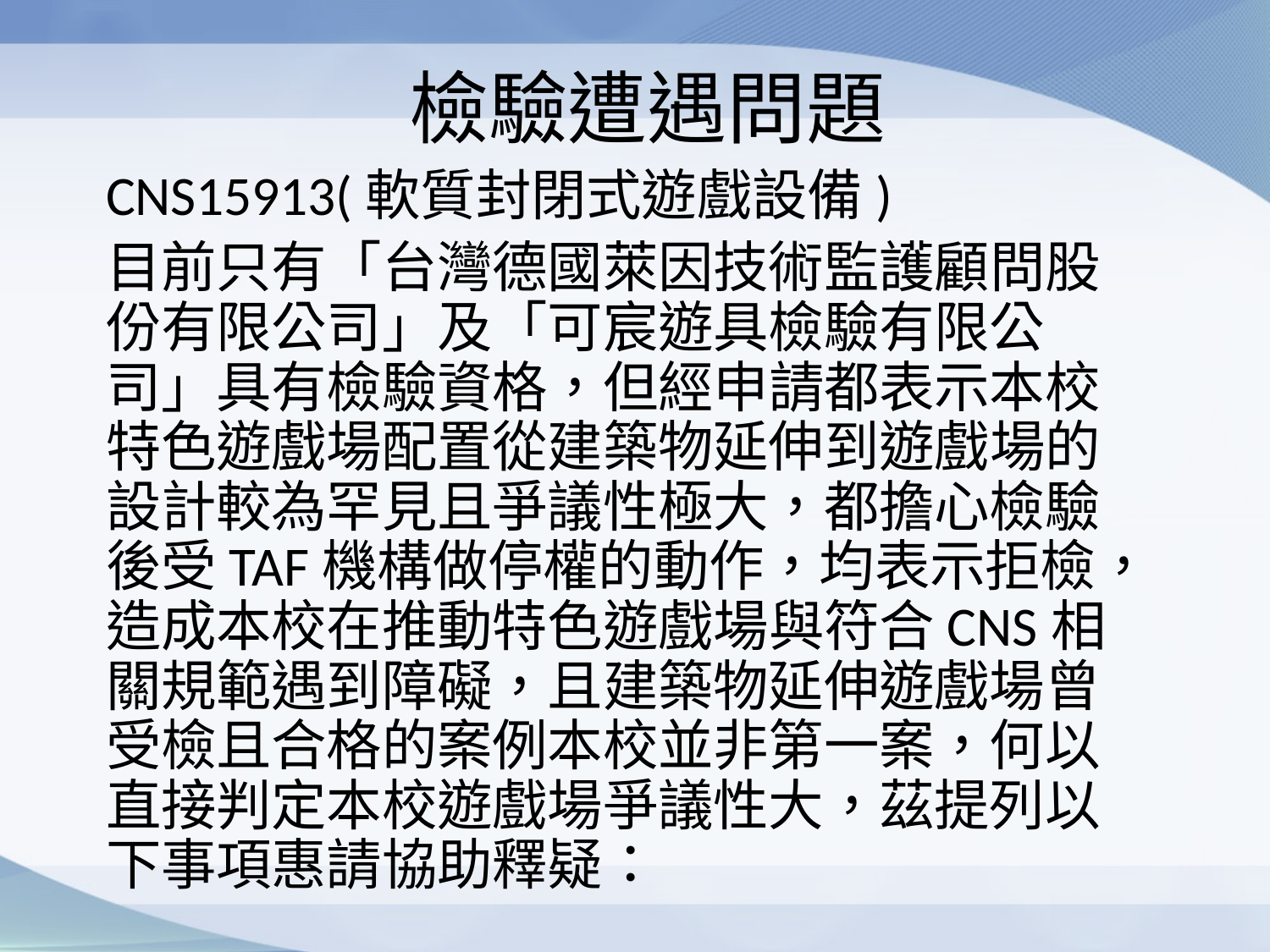

# 檢驗遭遇問題
CNS15913(軟質封閉式遊戲設備)
目前只有「台灣德國萊因技術監護顧問股份有限公司」及「可宸遊具檢驗有限公司」具有檢驗資格，但經申請都表示本校特色遊戲場配置從建築物延伸到遊戲場的設計較為罕見且爭議性極大，都擔心檢驗後受TAF機構做停權的動作，均表示拒檢，造成本校在推動特色遊戲場與符合CNS相關規範遇到障礙，且建築物延伸遊戲場曾受檢且合格的案例本校並非第一案，何以直接判定本校遊戲場爭議性大，茲提列以下事項惠請協助釋疑：